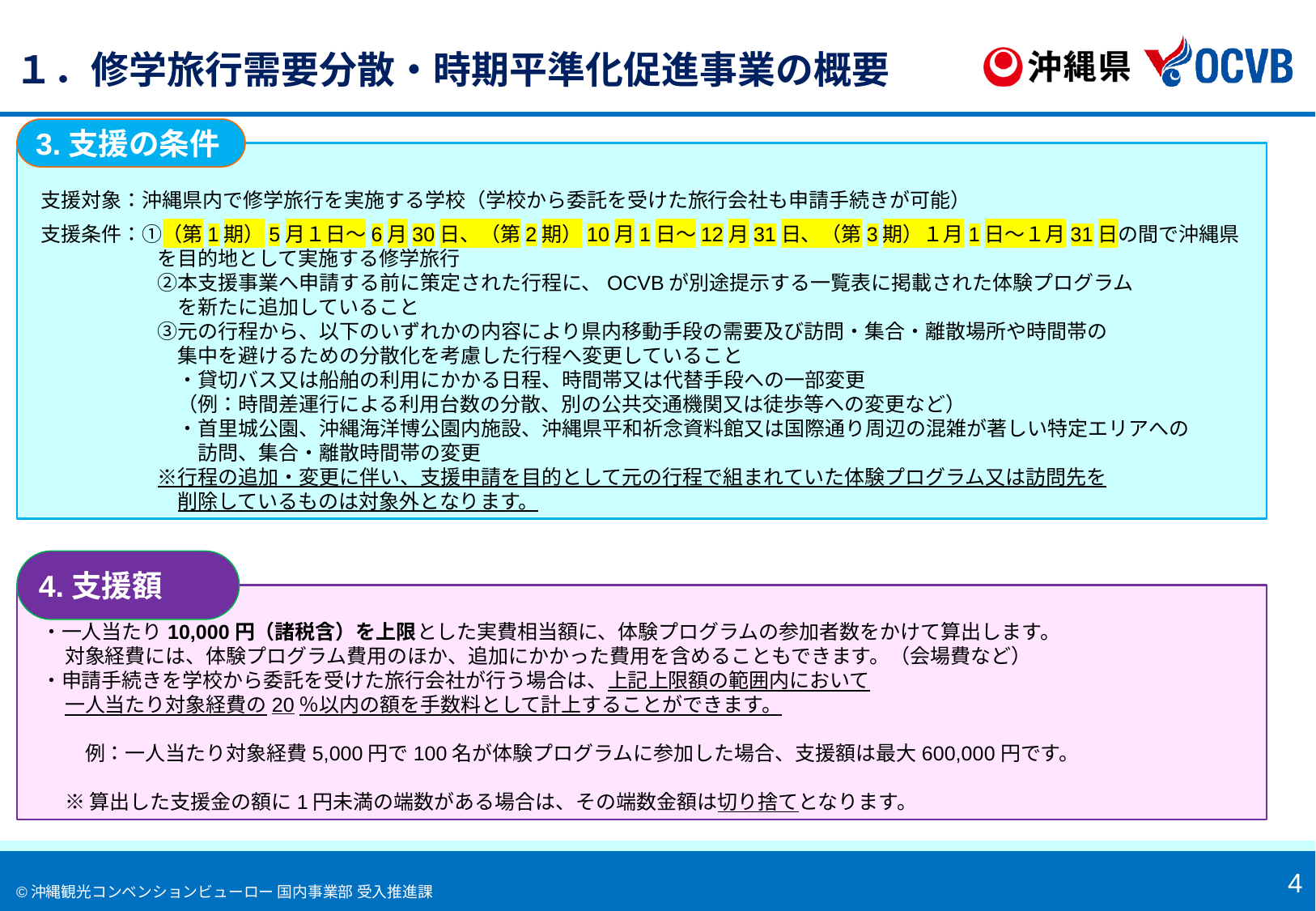

１．修学旅行需要分散・時期平準化促進事業の概要
3.支援の条件

支援対象：沖縄県内で修学旅行を実施する学校（学校から委託を受けた旅行会社も申請手続きが可能）
支援条件：①（第1期）5月１日～6月30日、（第2期）10月1日～12月31日、（第3期）１月1日～１月31日の間で沖縄県を目的地として実施する修学旅行
②本支援事業へ申請する前に策定された行程に、OCVBが別途提示する一覧表に掲載された体験プログラム
　を新たに追加していること
③元の行程から、以下のいずれかの内容により県内移動手段の需要及び訪問・集合・離散場所や時間帯の
　集中を避けるための分散化を考慮した行程へ変更していること
　・貸切バス又は船舶の利用にかかる日程、時間帯又は代替手段への一部変更
　（例：時間差運行による利用台数の分散、別の公共交通機関又は徒歩等への変更など）
　・首里城公園、沖縄海洋博公園内施設、沖縄県平和祈念資料館又は国際通り周辺の混雑が著しい特定エリアへの
　　訪問、集合・離散時間帯の変更
※行程の追加・変更に伴い、支援申請を目的として元の行程で組まれていた体験プログラム又は訪問先を
　削除しているものは対象外となります。
4.支援額

・一人当たり10,000円（諸税含）を上限とした実費相当額に、体験プログラムの参加者数をかけて算出します。
対象経費には、体験プログラム費用のほか、追加にかかった費用を含めることもできます。（会場費など）
・申請手続きを学校から委託を受けた旅行会社が行う場合は、上記上限額の範囲内において
一人当たり対象経費の20％以内の額を手数料として計上することができます。
　例：一人当たり対象経費5,000円で100名が体験プログラムに参加した場合、支援額は最大600,000円です。
※算出した支援金の額に1円未満の端数がある場合は、その端数金額は切り捨てとなります。
4
©沖縄観光コンベンションビューロー 国内事業部 受入推進課